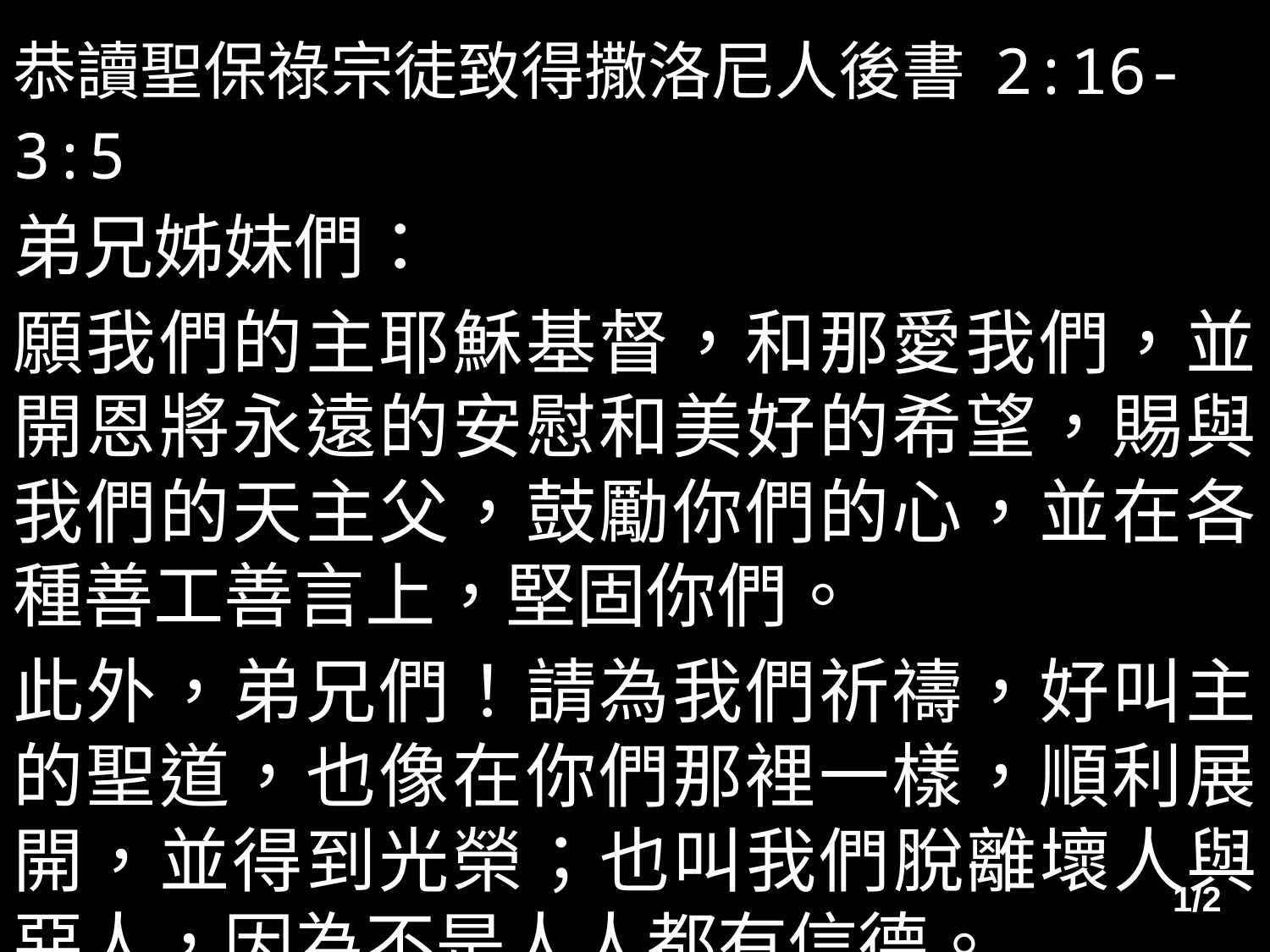

恭讀聖保祿宗徒致得撒洛尼人後書 2:16-3:5
弟兄姊妹們：
願我們的主耶穌基督，和那愛我們，並開恩將永遠的安慰和美好的希望，賜與我們的天主父，鼓勵你們的心，並在各種善工善言上，堅固你們。
此外，弟兄們！請為我們祈禱，好叫主的聖道，也像在你們那裡一樣，順利展開，並得到光榮；也叫我們脫離壞人與惡人，因為不是人人都有信德。
1/2